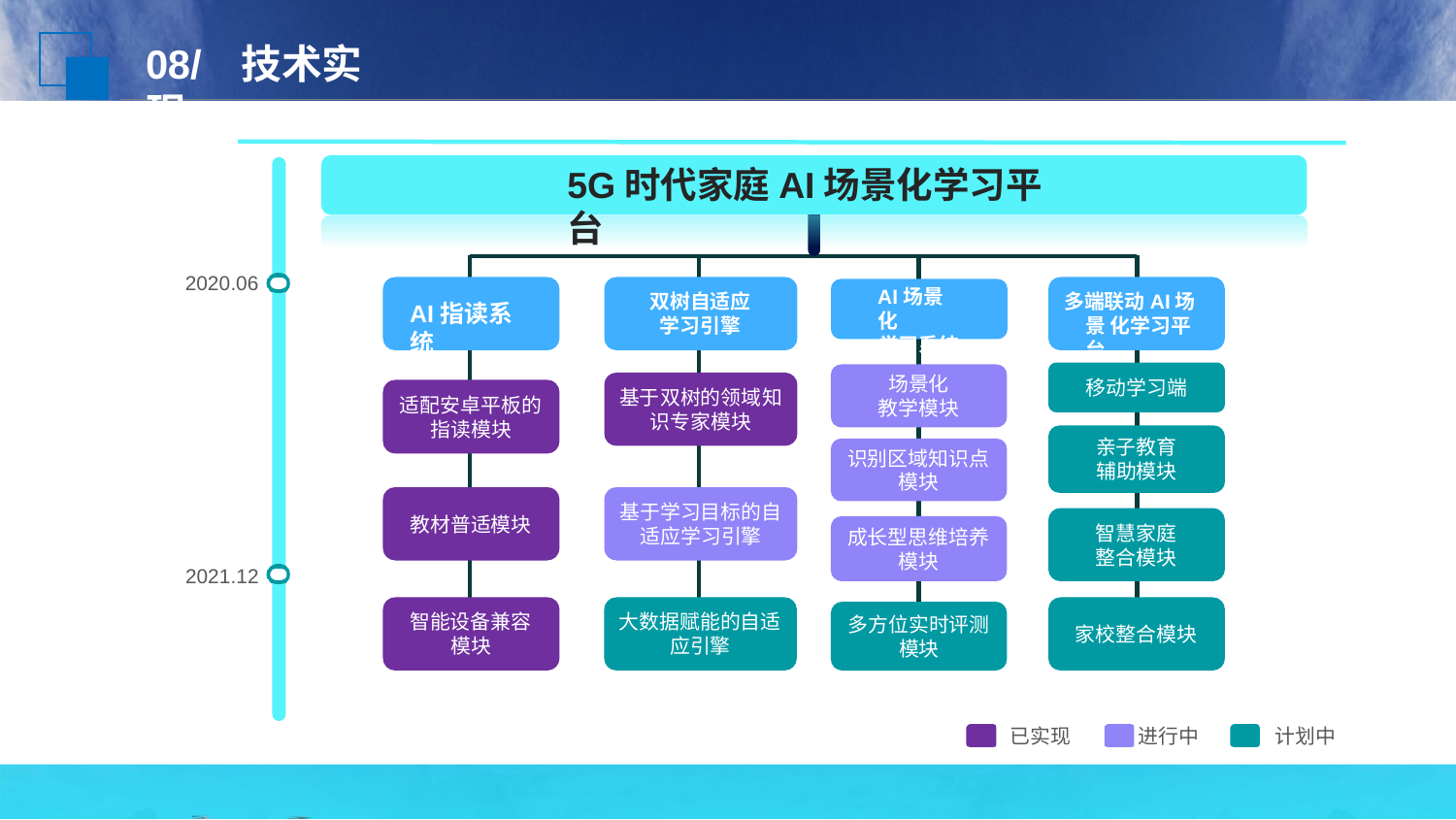

# 08/	技术实现

5G时代家庭AI场景化学习平台

2020.06

AI场景化
学习系统
双树自适应 学习引擎
多端联动AI场景 化学习平台
AI指读系统

场景化
教学模块

移动学习端

基于双树的领域知
识专家模块
适配安卓平板的 指读模块

亲子教育 辅助模块

识别区域知识点 模块

基于学习目标的自
适应学习引擎

教材普适模块

智慧家庭
整合模块
成长型思维培养 模块
2021.12

智能设备兼容 模块
大数据赋能的自适 应引擎
多方位实时评测 模块
家校整合模块
已实现
进行中
计划中